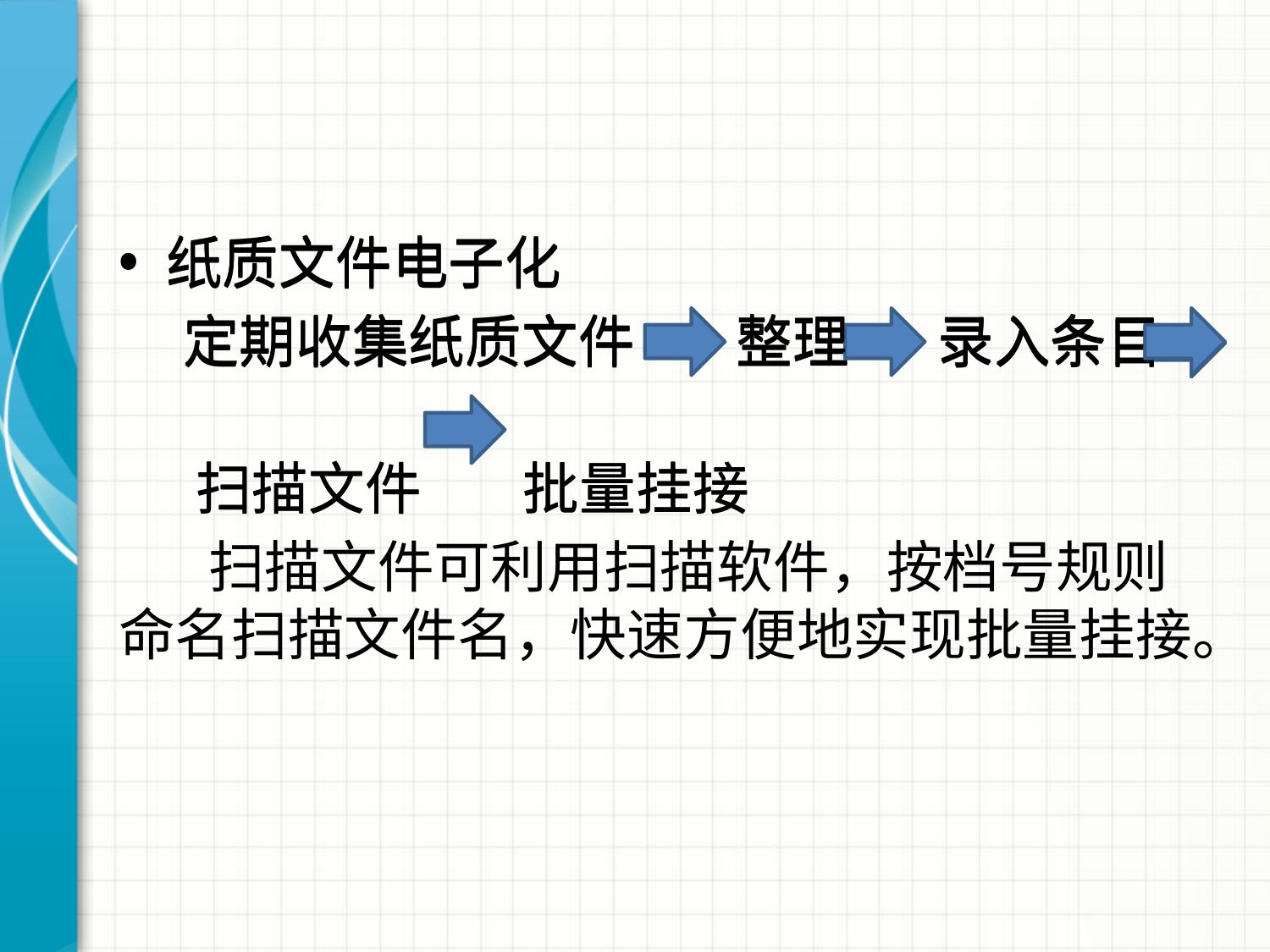

#
纸质文件电子化
    定期收集纸质文件        整理       录入条目
     扫描文件        批量挂接
      扫描文件可利用扫描软件，按档号规则命名扫描文件名，快速方便地实现批量挂接。

纸质文件电子化
    定期收集纸质文件        整理       录入条目
     扫描文件        批量挂接